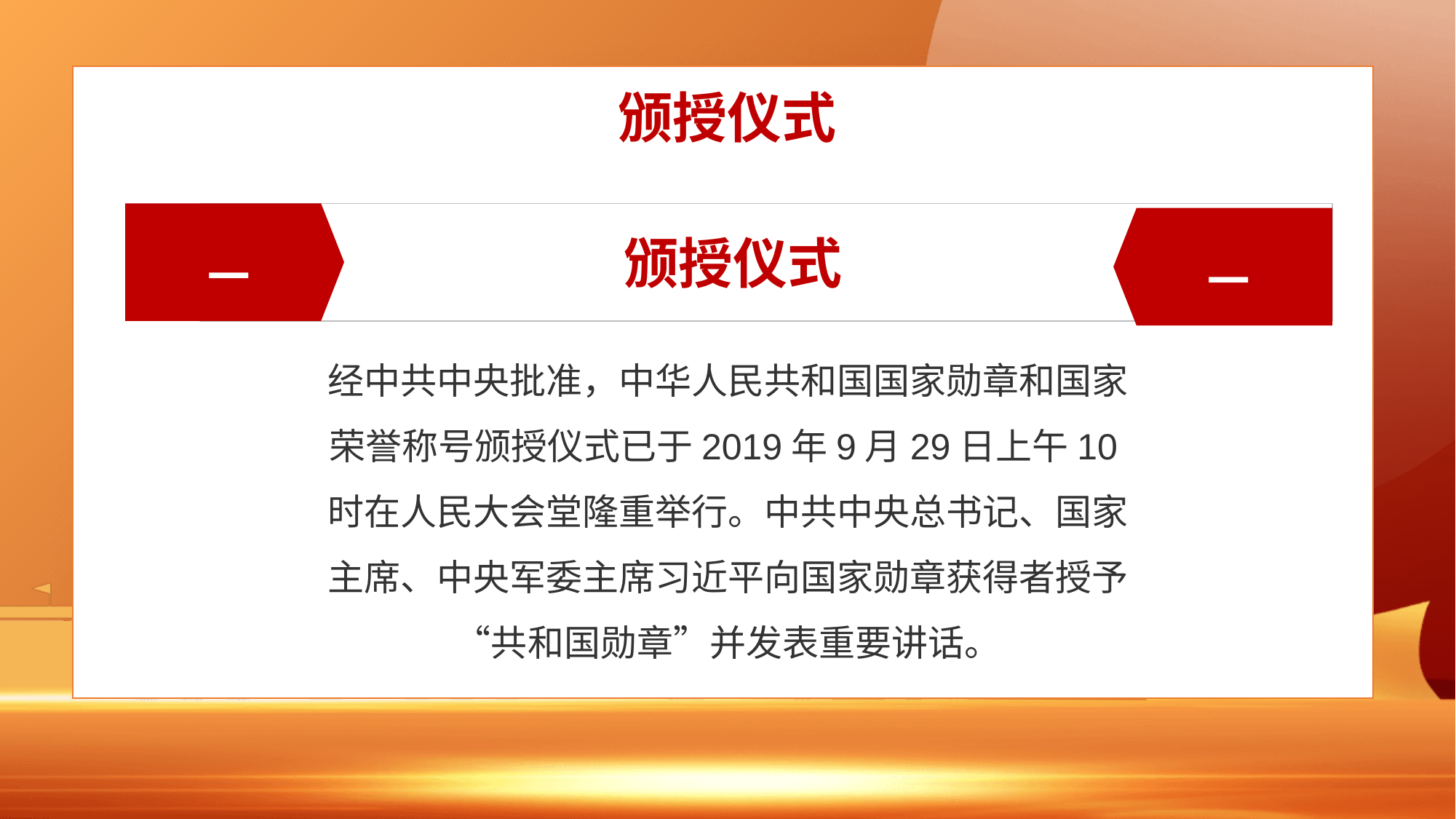

颁授仪式
一

颁授仪式
一
经中共中央批准，中华人民共和国国家勋章和国家荣誉称号颁授仪式已于2019年9月29日上午10时在人民大会堂隆重举行。中共中央总书记、国家主席、中央军委主席习近平向国家勋章获得者授予“共和国勋章”并发表重要讲话。
中国梦